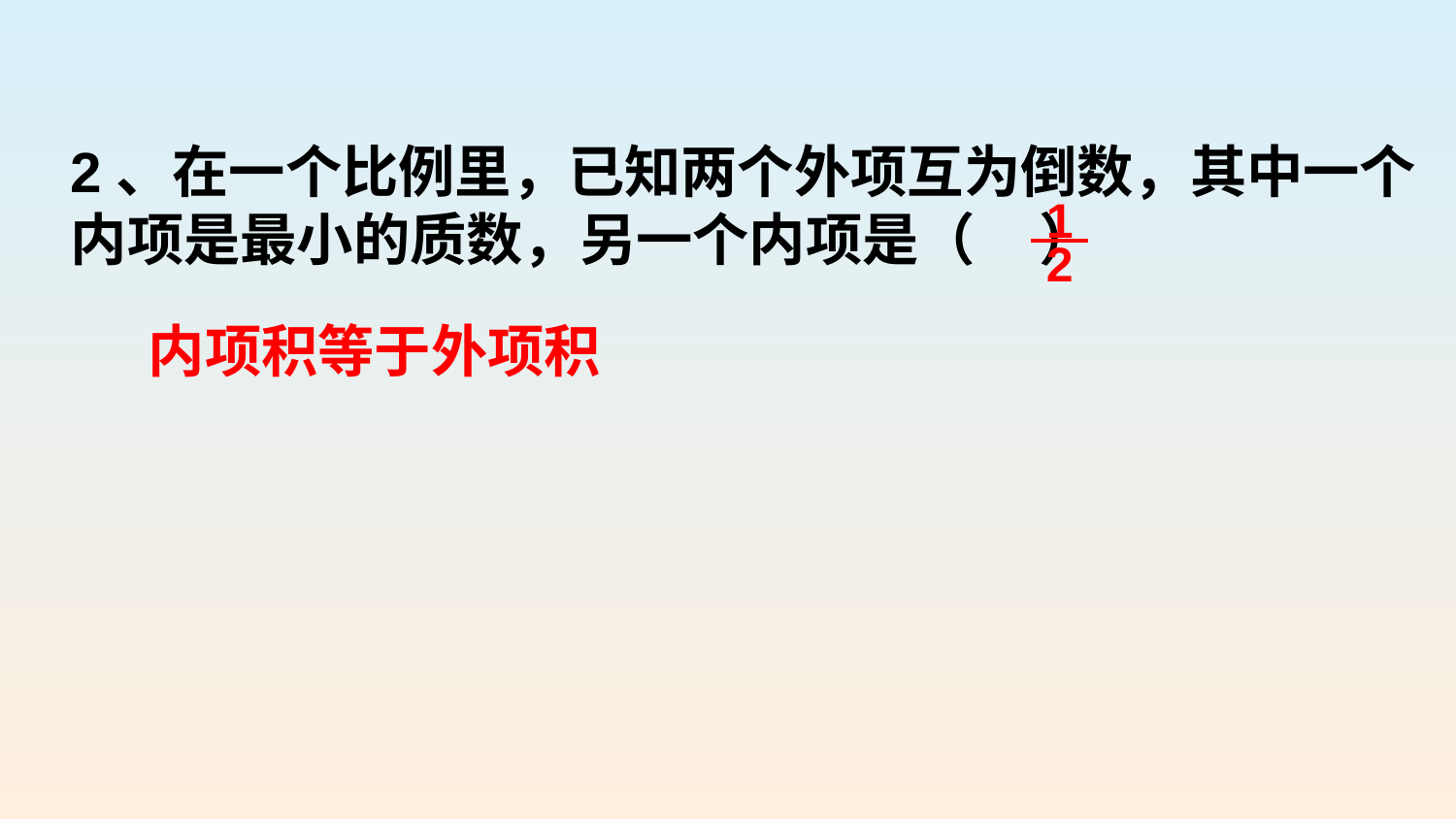

2、在一个比例里，已知两个外项互为倒数，其中一个内项是最小的质数，另一个内项是（     ）

     内项积等于外项积
1
2